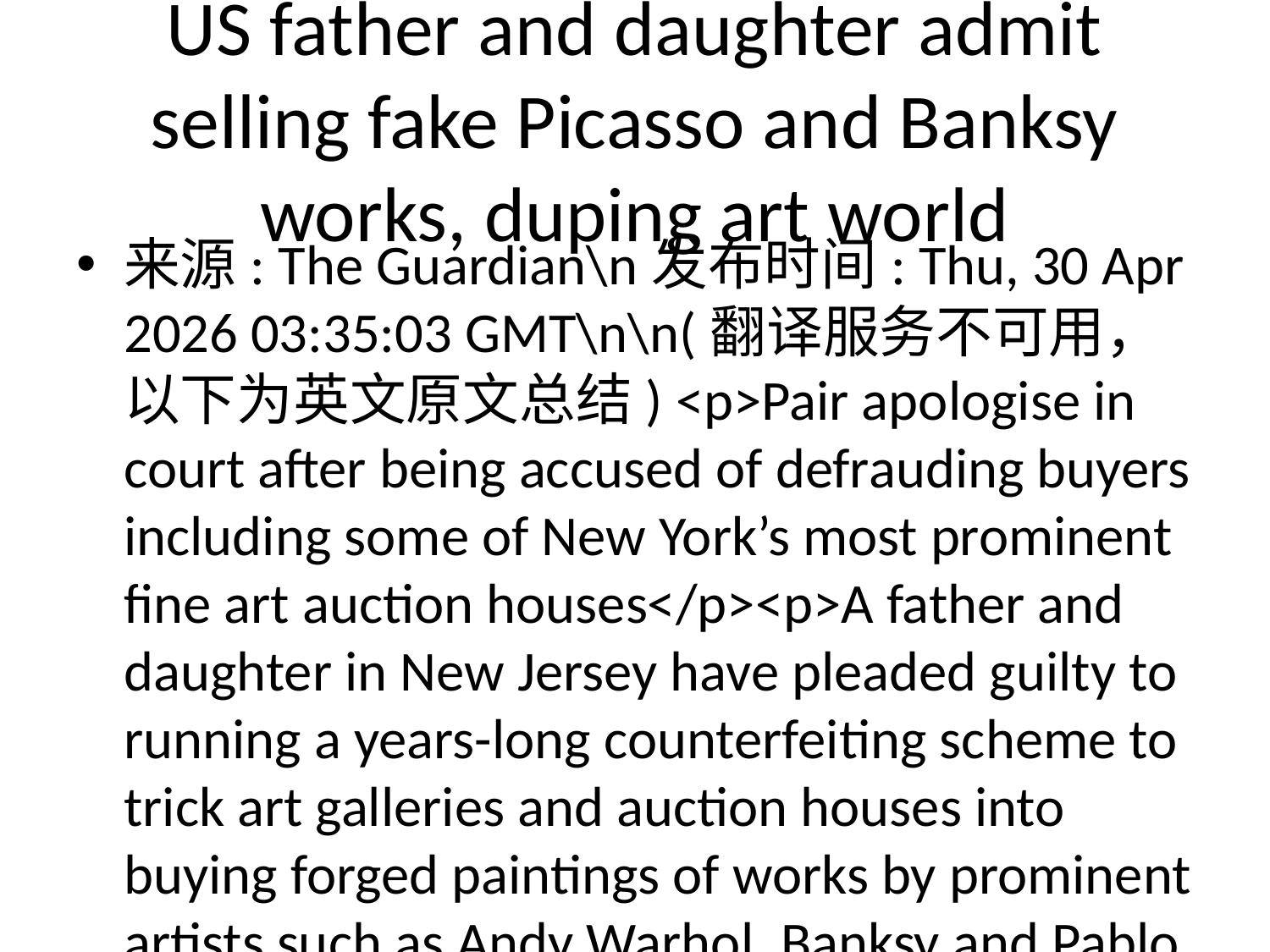

# US father and daughter admit selling fake Picasso and Banksy works, duping art world
来源: The Guardian\n发布时间: Thu, 30 Apr 2026 03:35:03 GMT\n\n(翻译服务不可用，以下为英文原文总结) <p>Pair apologise in court after being accused of defrauding buyers including some of New York’s most prominent fine art auction houses</p><p>A father and daughter in New Jersey have pleaded guilty to running a years-long counterfeiting scheme to trick art galleries and auction houses into buying forged paintings of works by prominent artists such as Andy Warhol, Banksy and Pablo Picasso.</p><p>Federal prosecutors said Erwin Bankowski, 50, and Karolina Bankowska, 26, commissioned an artist in Poland to create at least 200 of the fakes and ultimately defrauded buyers of at least $2m.</p> <a href="https://www.theguardian.com/us-news/2026/apr/30/father-daughter-fake-picasso-warhol-banksy-artworks">Continue reading...</a>\n原文链接: https://www.theguardian.com/us-news/2026/apr/30/father-daughter-fake-picasso-warhol-banksy-artworks